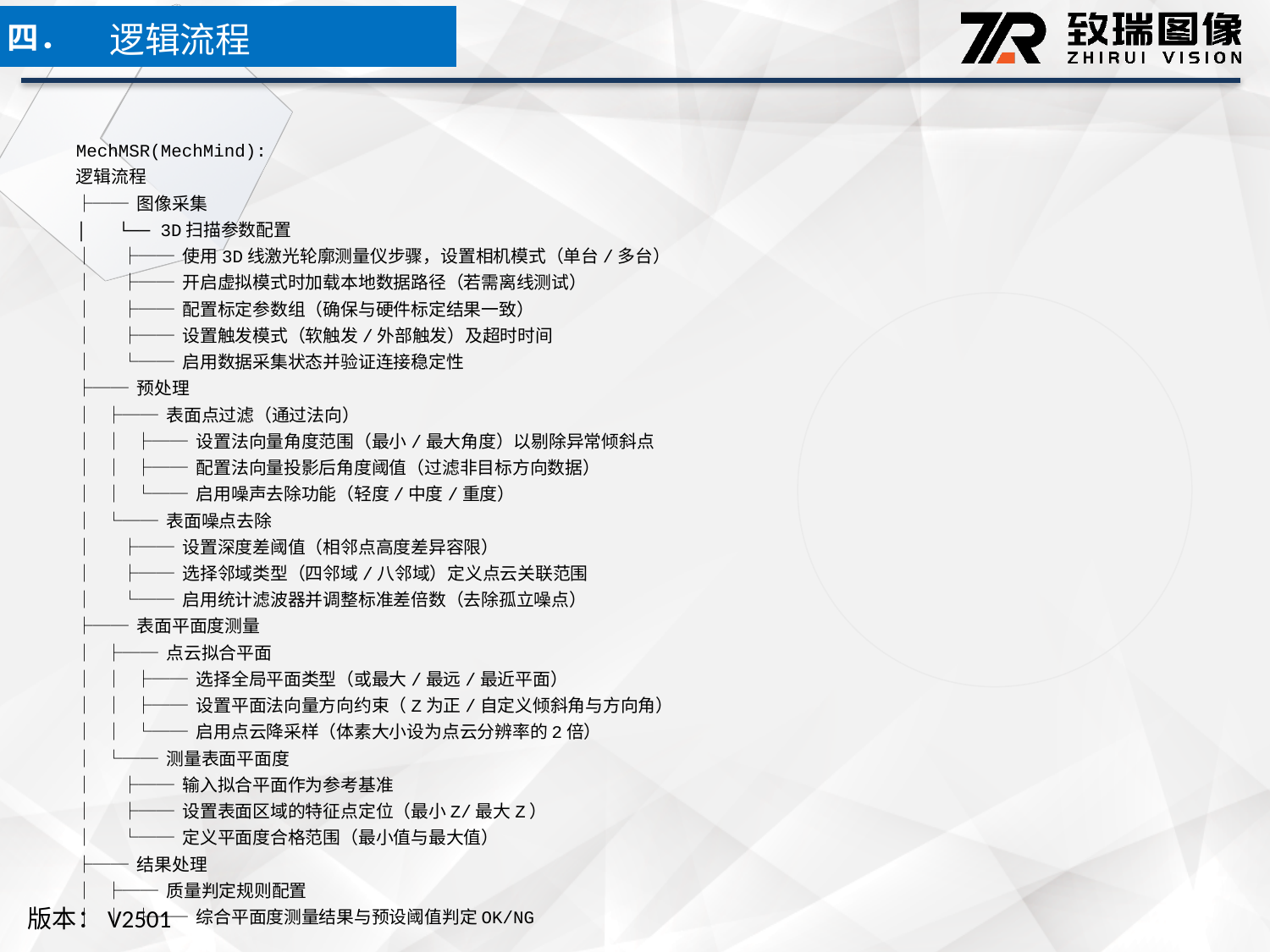

逻辑流程
四．

MechMSR(MechMind):
逻辑流程
├── 图像采集
│   └── 3D扫描参数配置
│       ├── 使用3D线激光轮廓测量仪步骤，设置相机模式（单台/多台）
│       ├── 开启虚拟模式时加载本地数据路径（若需离线测试）
│       ├── 配置标定参数组（确保与硬件标定结果一致）
│       ├── 设置触发模式（软触发/外部触发）及超时时间
│       └── 启用数据采集状态并验证连接稳定性
├── 预处理
│   ├── 表面点过滤（通过法向）
│   │   ├── 设置法向量角度范围（最小/最大角度）以剔除异常倾斜点
│   │   ├── 配置法向量投影后角度阈值（过滤非目标方向数据）
│   │   └── 启用噪声去除功能（轻度/中度/重度）
│   └── 表面噪点去除
│       ├── 设置深度差阈值（相邻点高度差异容限）
│       ├── 选择邻域类型（四邻域/八邻域）定义点云关联范围
│       └── 启用统计滤波器并调整标准差倍数（去除孤立噪点）
├── 表面平面度测量
│   ├── 点云拟合平面
│   │   ├── 选择全局平面类型（或最大/最远/最近平面）
│   │   ├── 设置平面法向量方向约束（Z为正/自定义倾斜角与方向角）
│   │   └── 启用点云降采样（体素大小设为点云分辨率的2倍）
│   └── 测量表面平面度
│       ├── 输入拟合平面作为参考基准
│       ├── 设置表面区域的特征点定位（最小Z/最大Z）
│       └── 定义平面度合格范围（最小值与最大值）
├── 结果处理
│   ├── 质量判定规则配置
│   │   ├── 综合平面度测量结果与预设阈值判定OK/NG